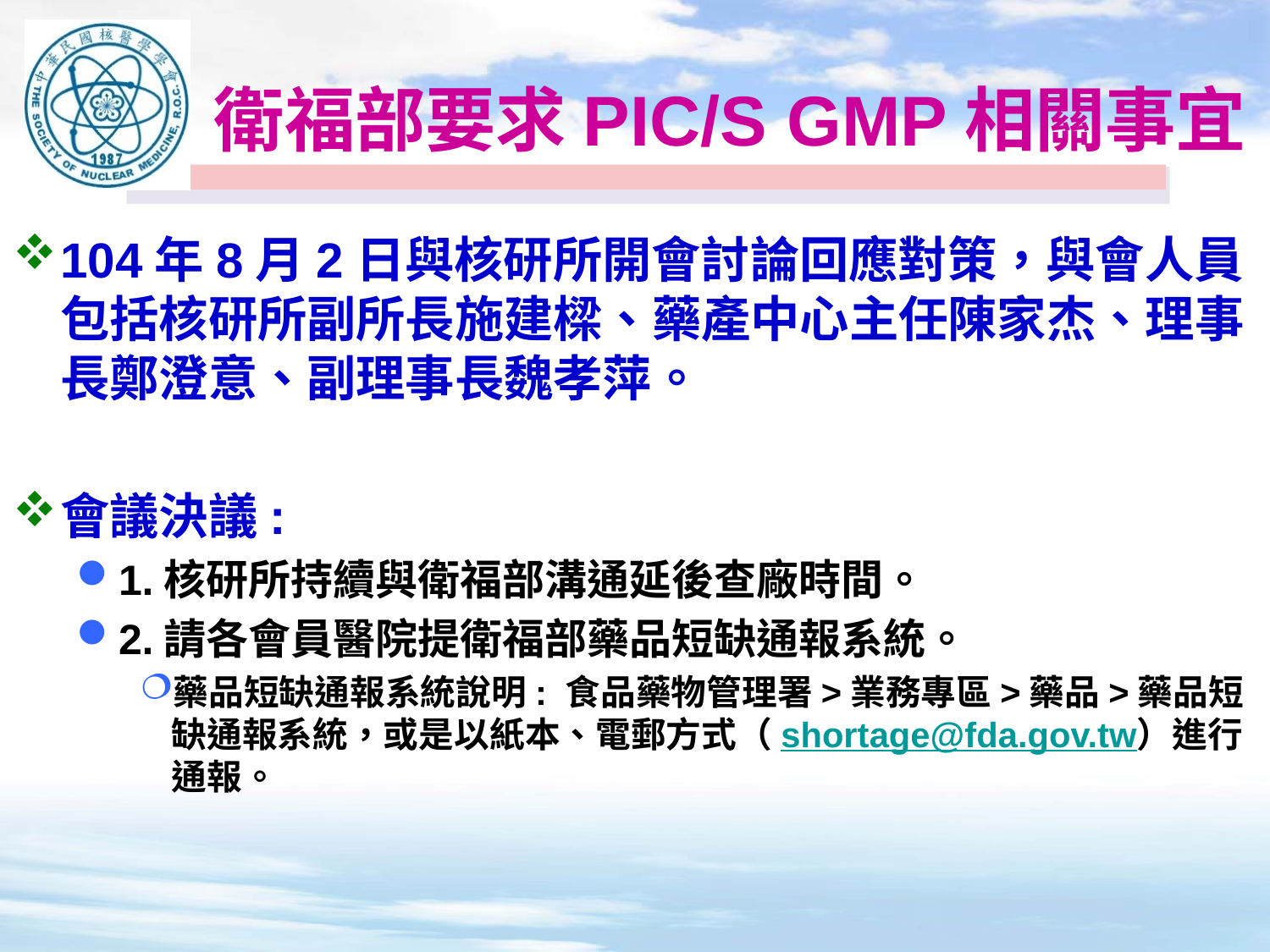

# 衛福部要求PIC/S GMP相關事宜
104年8月2日與核研所開會討論回應對策，與會人員包括核研所副所長施建樑、藥產中心主任陳家杰、理事長鄭澄意、副理事長魏孝萍。

會議決議:
1.核研所持續與衛福部溝通延後查廠時間。
2.請各會員醫院提衛福部藥品短缺通報系統。
藥品短缺通報系統說明: 食品藥物管理署>業務專區>藥品>藥品短缺通報系統，或是以紙本、電郵方式（shortage@fda.gov.tw）進行通報。